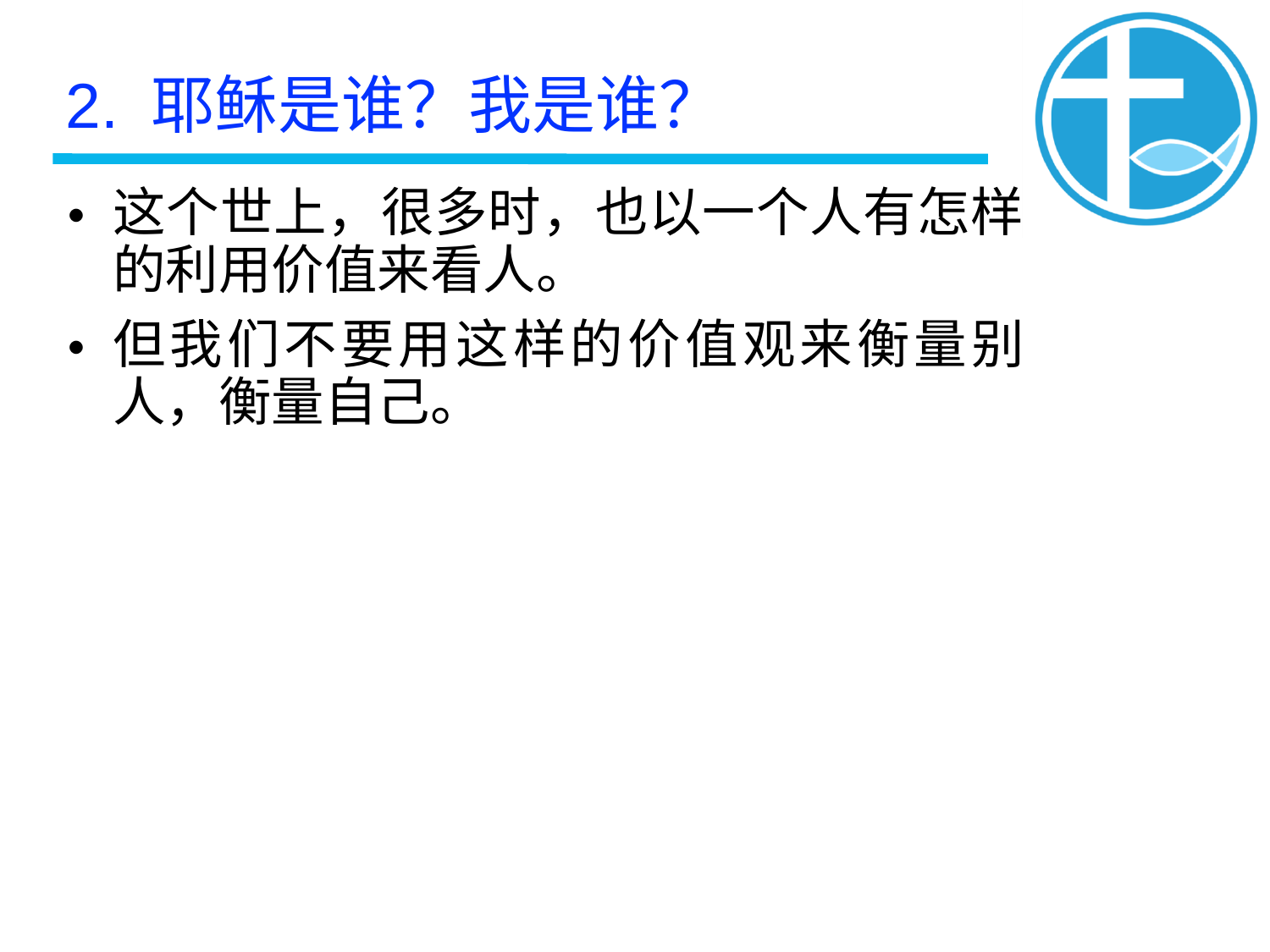

2. 耶稣是谁？我是谁？
这个世上，很多时，也以一个人有怎样的利用价值来看人。
但我们不要用这样的价值观来衡量别人，衡量自己。